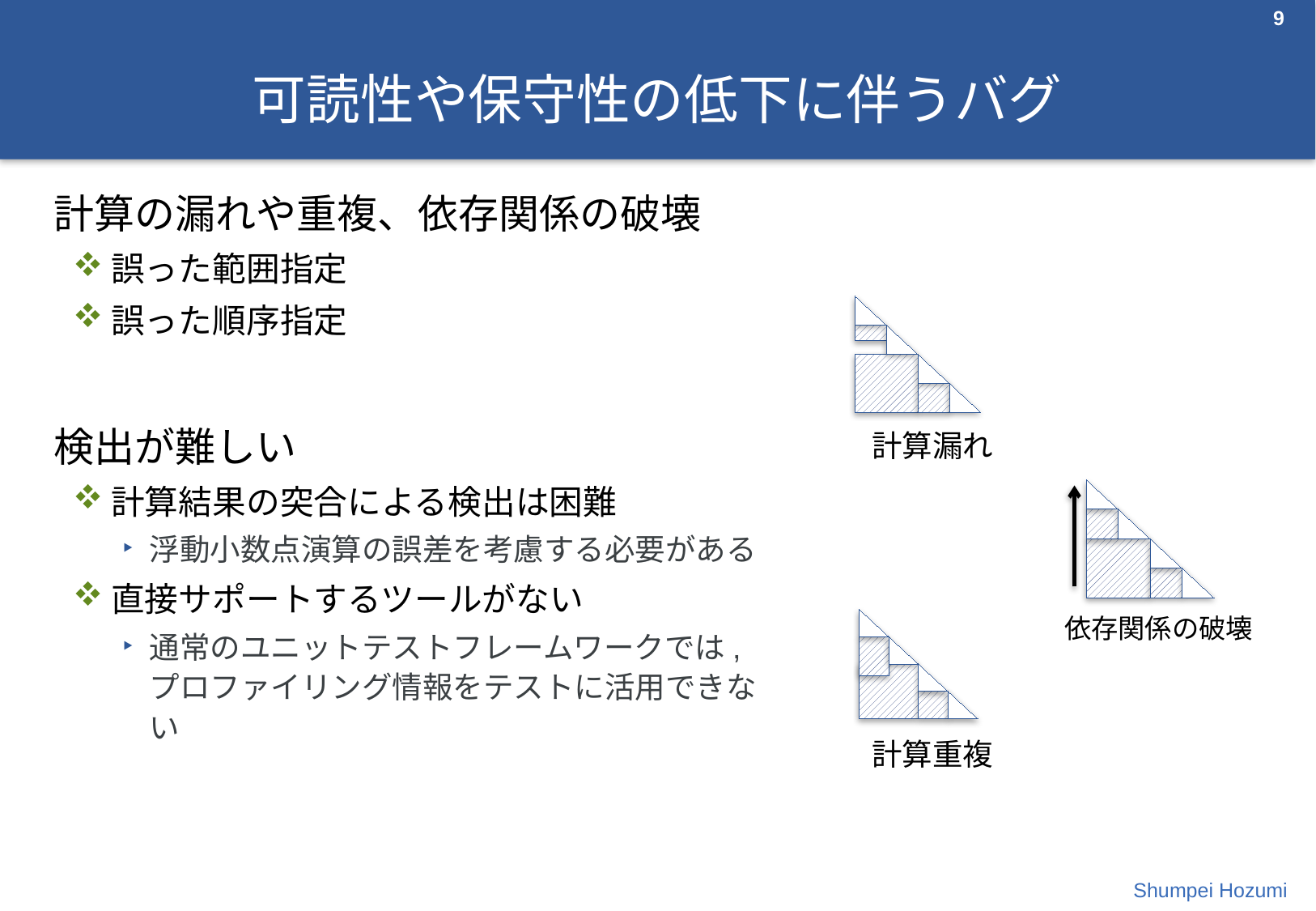

9
# 可読性や保守性の低下に伴うバグ
計算の漏れや重複、依存関係の破壊
誤った範囲指定
誤った順序指定

検出が難しい
計算結果の突合による検出は困難
浮動小数点演算の誤差を考慮する必要がある
直接サポートするツールがない
通常のユニットテストフレームワークでは, プロファイリング情報をテストに活用できない

計算漏れ

依存関係の破壊

計算重複
Shumpei Hozumi